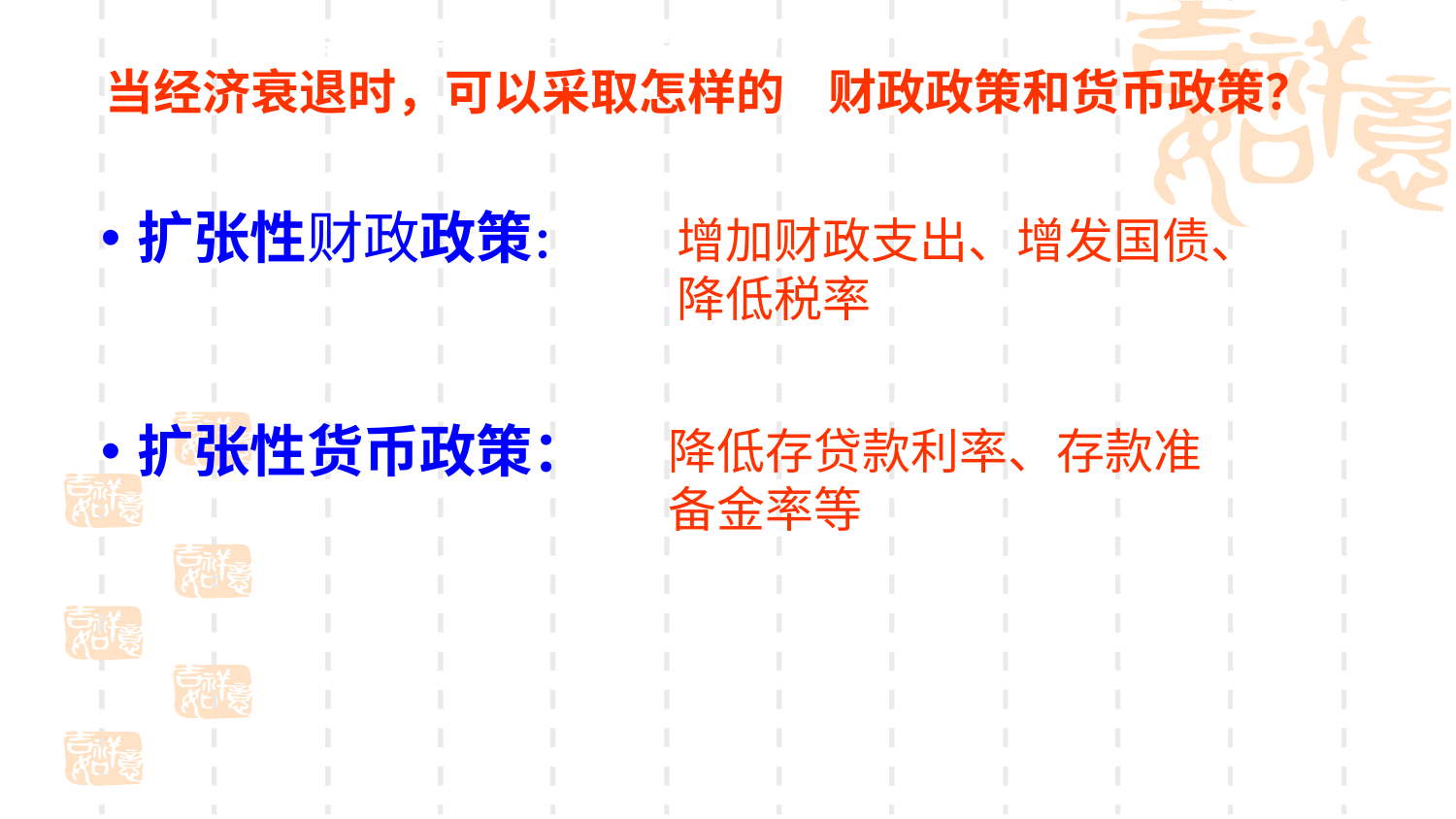

检查反馈——基础知识梳理
  当经济衰退时，可以采取怎样的    财政政策和货币政策？
增加财政支出、增发国债、降低税率
扩张性财政政策：

扩张性货币政策：
降低存贷款利率、存款准备金率等